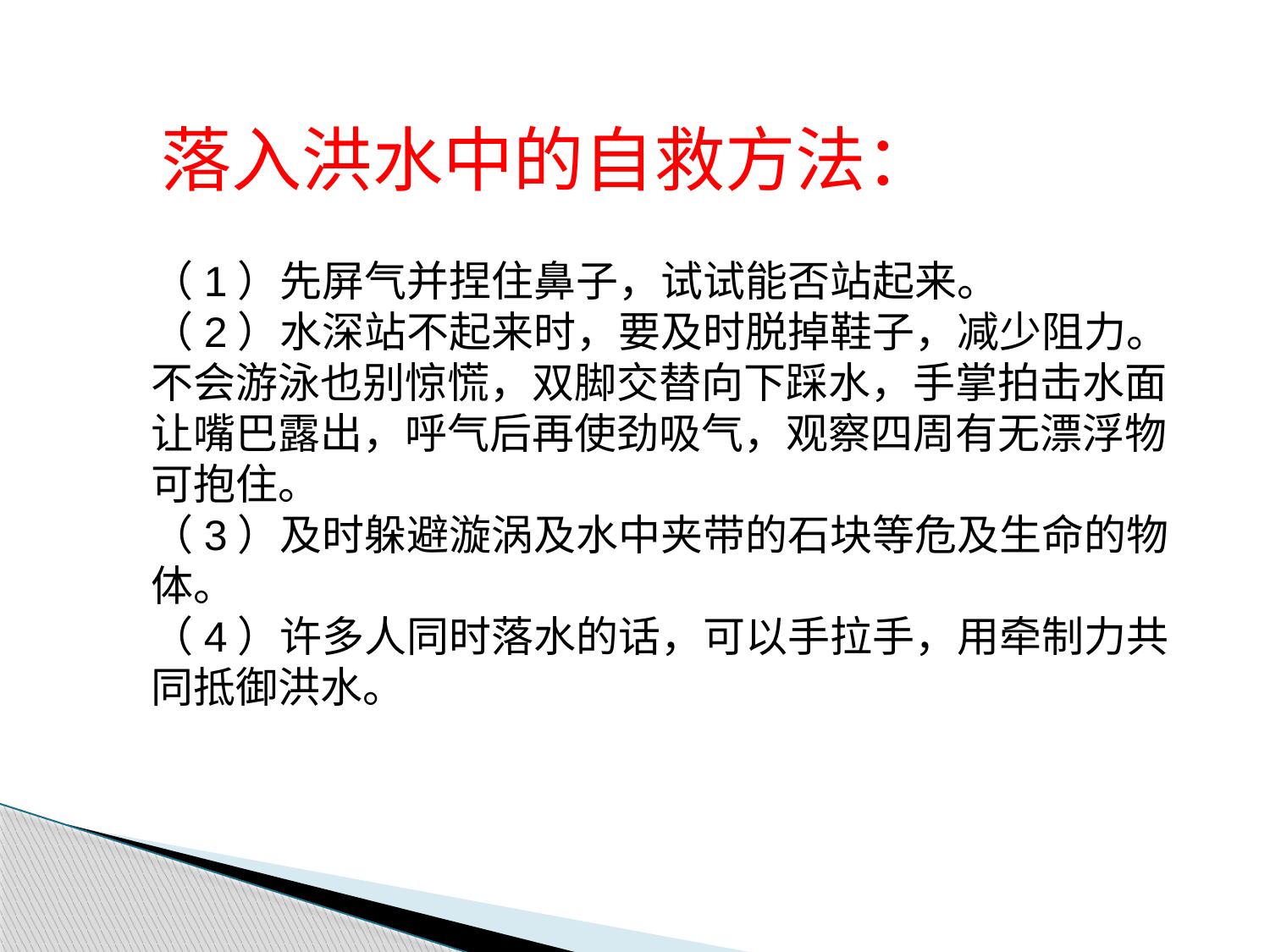

落入洪水中的自救方法：
（1）先屏气并捏住鼻子，试试能否站起来。
（2）水深站不起来时，要及时脱掉鞋子，减少阻力。不会游泳也别惊慌，双脚交替向下踩水，手掌拍击水面让嘴巴露出，呼气后再使劲吸气，观察四周有无漂浮物可抱住。
（3）及时躲避漩涡及水中夹带的石块等危及生命的物体。
（4）许多人同时落水的话，可以手拉手，用牵制力共同抵御洪水。